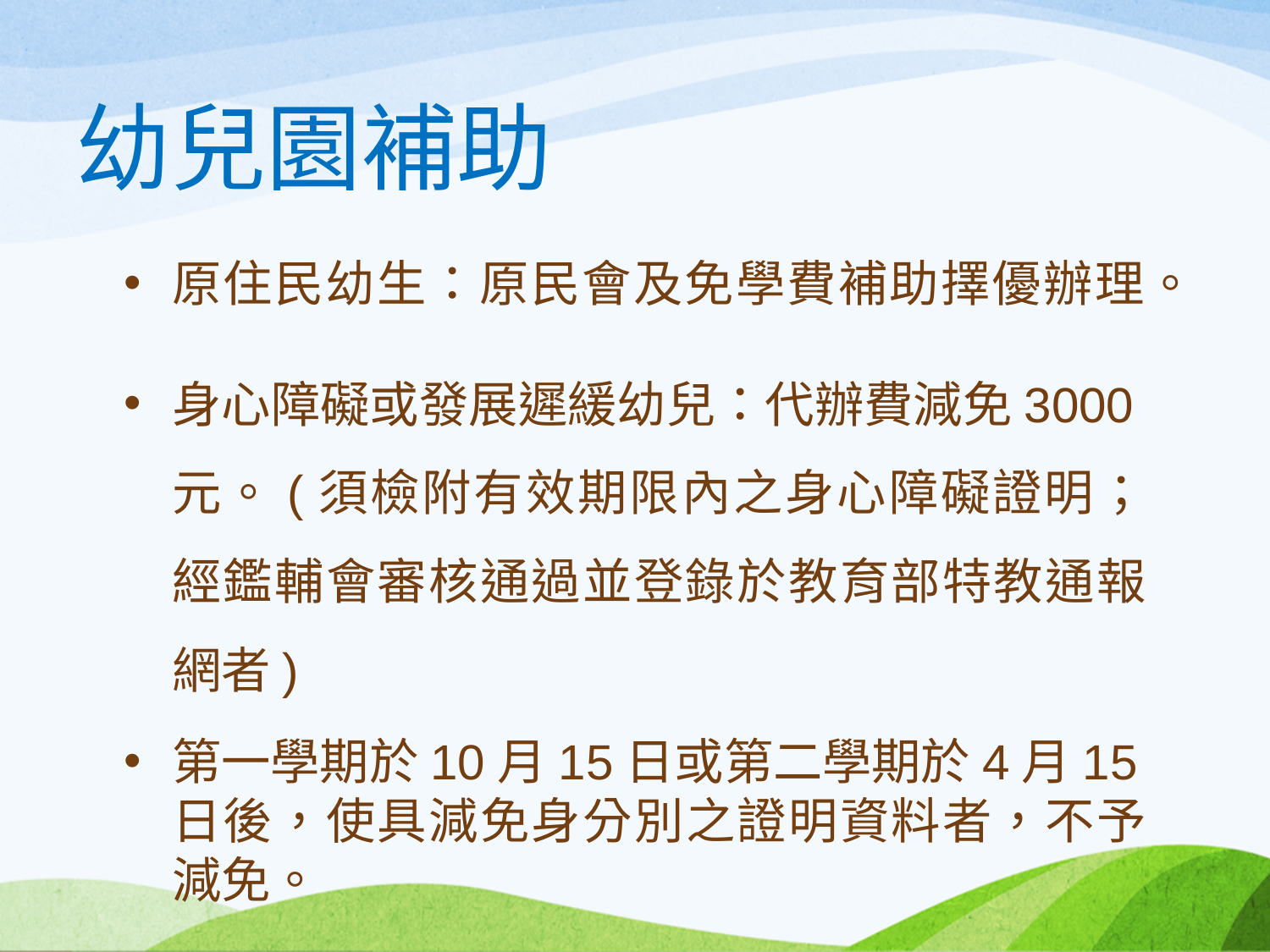

# 幼兒園補助
原住民幼生：原民會及免學費補助擇優辦理。
身心障礙或發展遲緩幼兒：代辦費減免3000元。(須檢附有效期限內之身心障礙證明；經鑑輔會審核通過並登錄於教育部特教通報網者)
第一學期於10月15日或第二學期於4月15日後，使具減免身分別之證明資料者，不予減免。